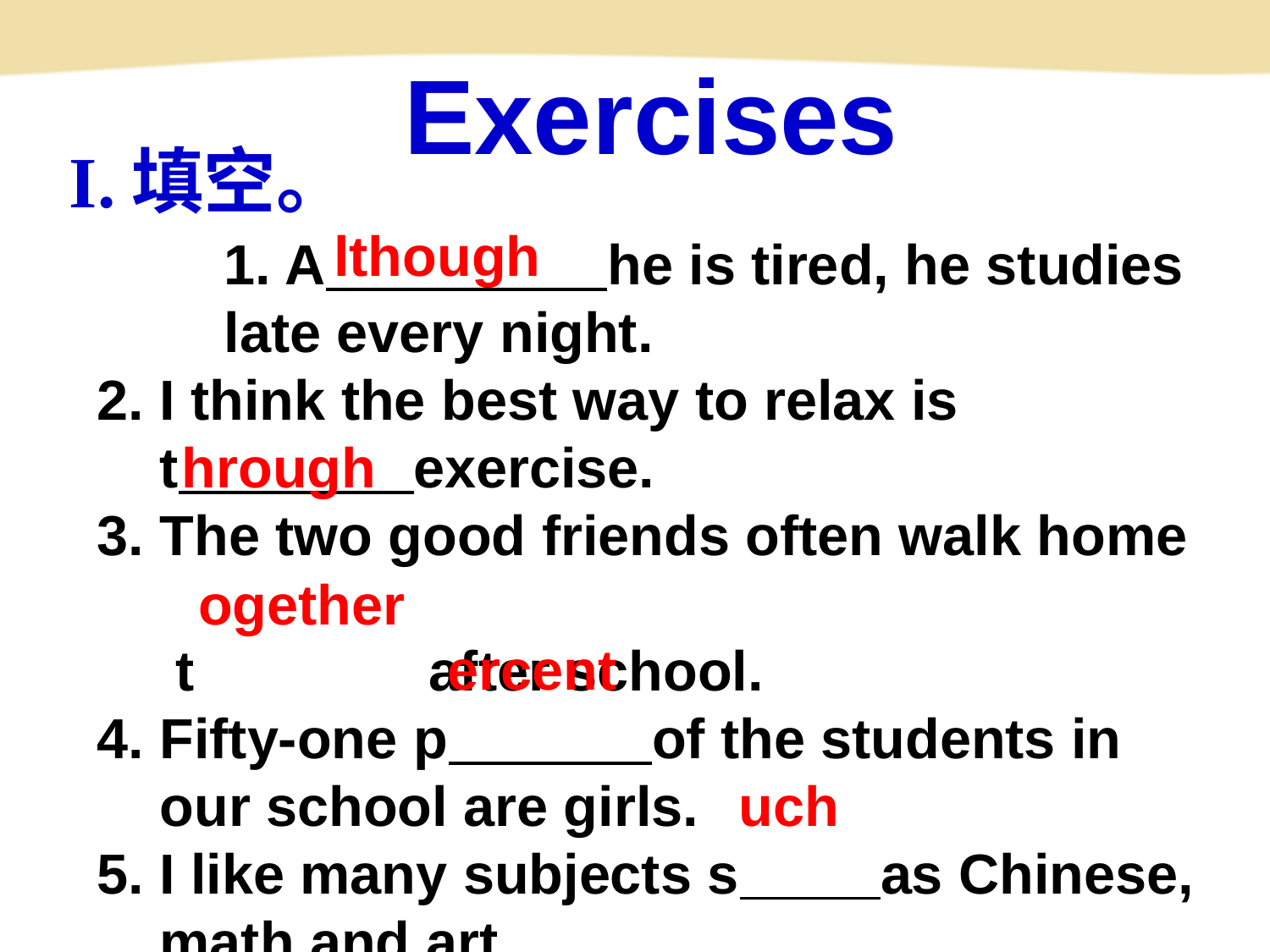

Exercises
I. 填空。
lthough
1. A                  he is tired, he studies
late every night.
2. I think the best way to relax is
    t               exercise.
3. The two good friends often walk home
     t               after school.
4. Fifty-one p             of the students in
    our school are girls.
5. I like many subjects s         as Chinese,
    math and art.
hrough
ogether
ercent
uch